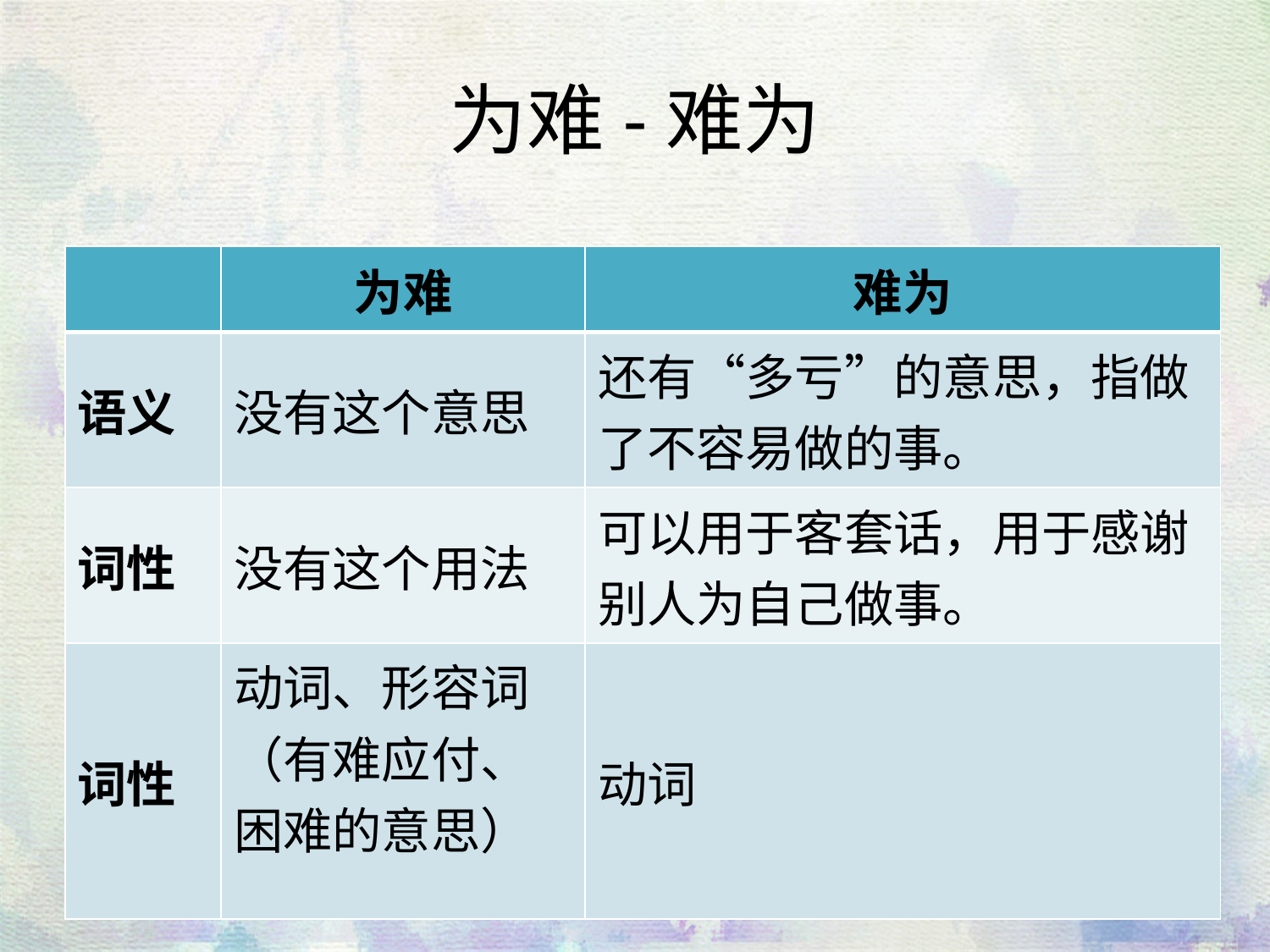

# 为难-难为

|  | 为难 | 难为 |
| --- | --- | --- |
| 语义 | 没有这个意思 | 还有“多亏”的意思，指做了不容易做的事。 |
| 词性 | 没有这个用法 | 可以用于客套话，用于感谢别人为自己做事。 |
| 词性 | 动词、形容词（有难应付、困难的意思） | 动词 |